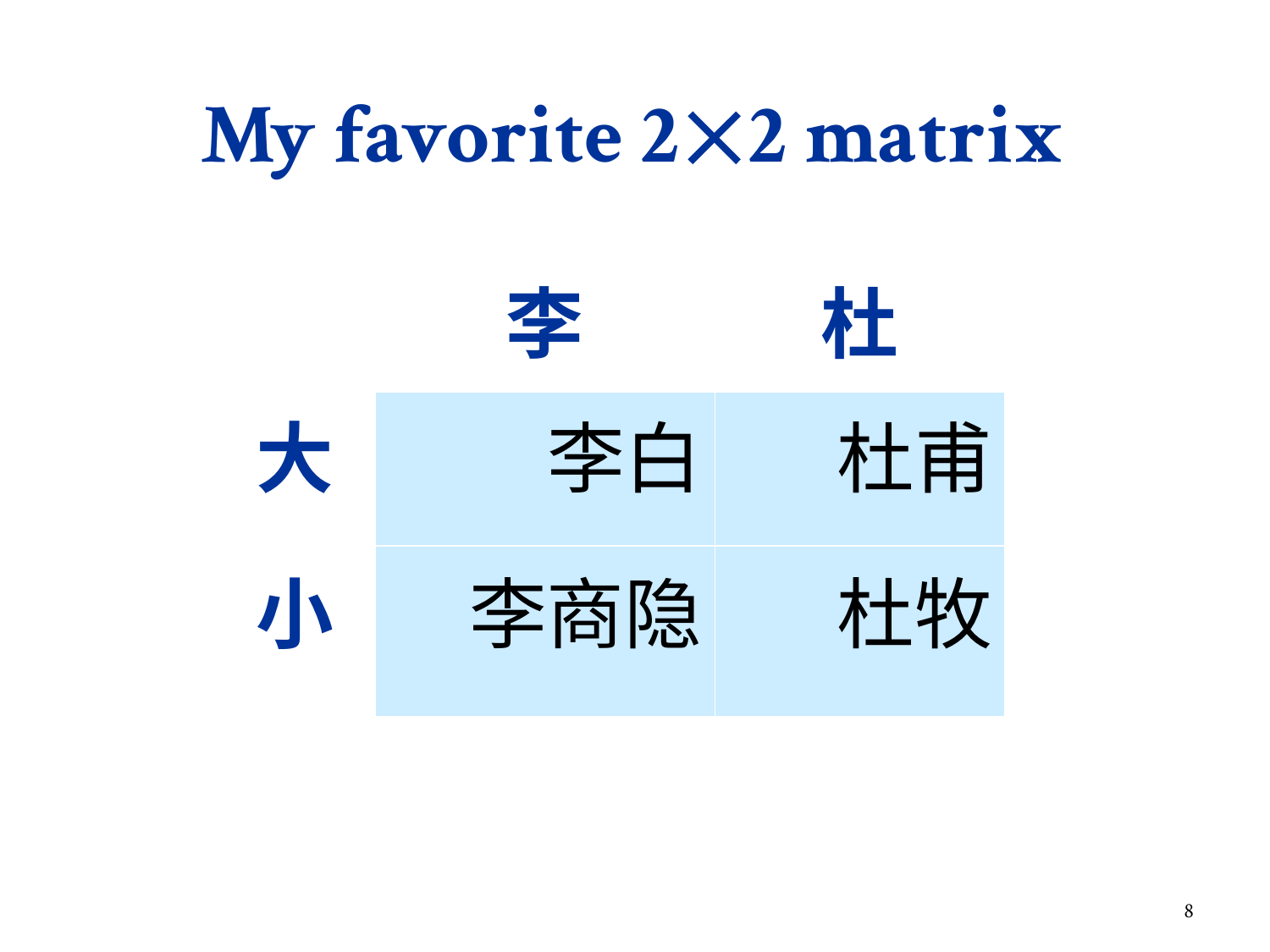

# My favorite 2×2 matrix
|  | 李 | 杜 |
| --- | --- | --- |
| 大 | 李白 | 杜甫 |
| 小 | 李商隐 | 杜牧 |
8